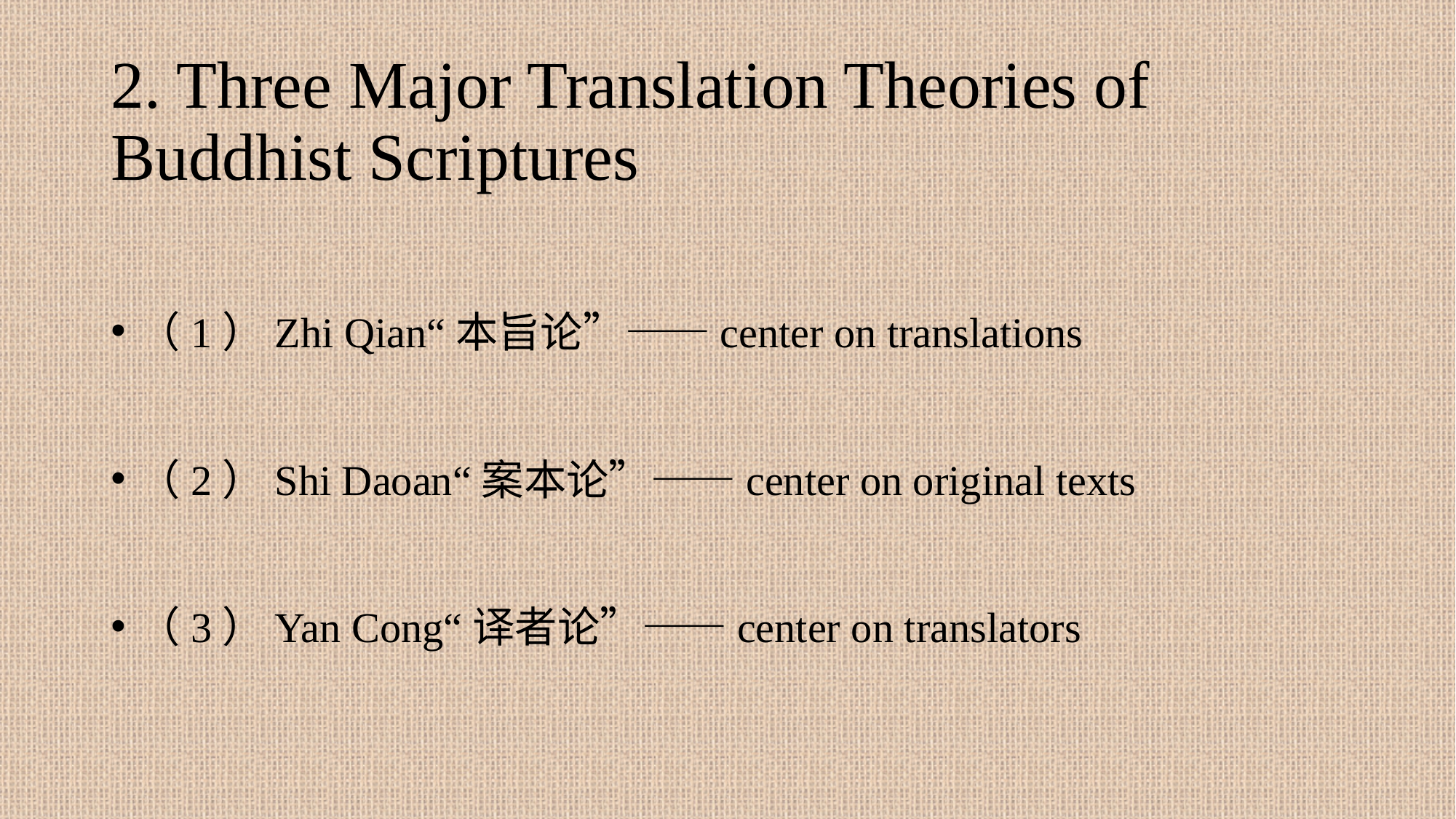

# 2. Three Major Translation Theories of Buddhist Scriptures
（1）Zhi Qian“本旨论”——center on translations
（2）Shi Daoan“案本论”——center on original texts
（3）Yan Cong“译者论”——center on translators